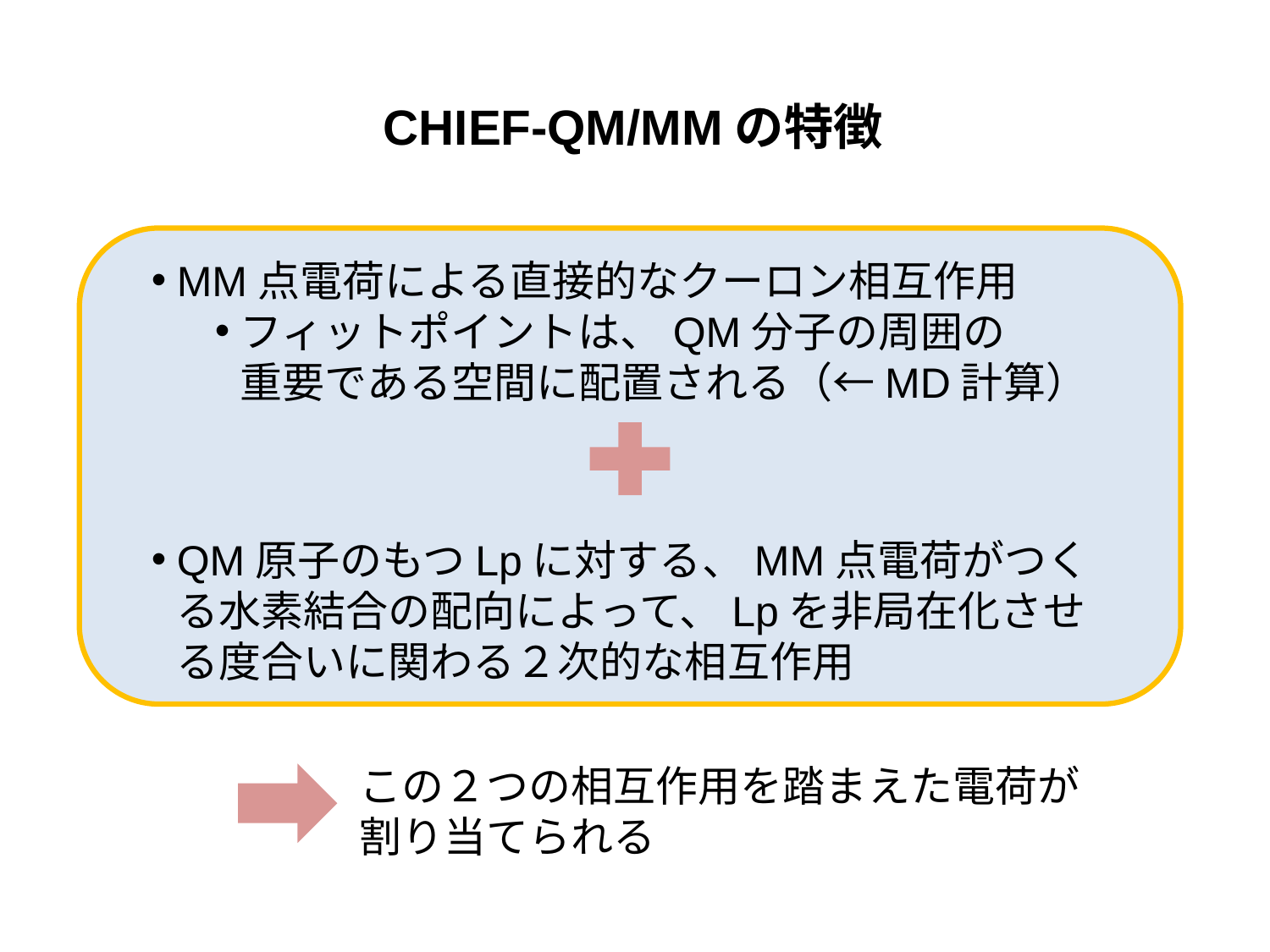

CHIEF-QM/MMの特徴

MM点電荷による直接的なクーロン相互作用
フィットポイントは、QM分子の周囲の
重要である空間に配置される（←MD計算）

QM原子のもつLpに対する、MM点電荷がつくる水素結合の配向によって、Lpを非局在化させる度合いに関わる２次的な相互作用

この２つの相互作用を踏まえた電荷が
割り当てられる